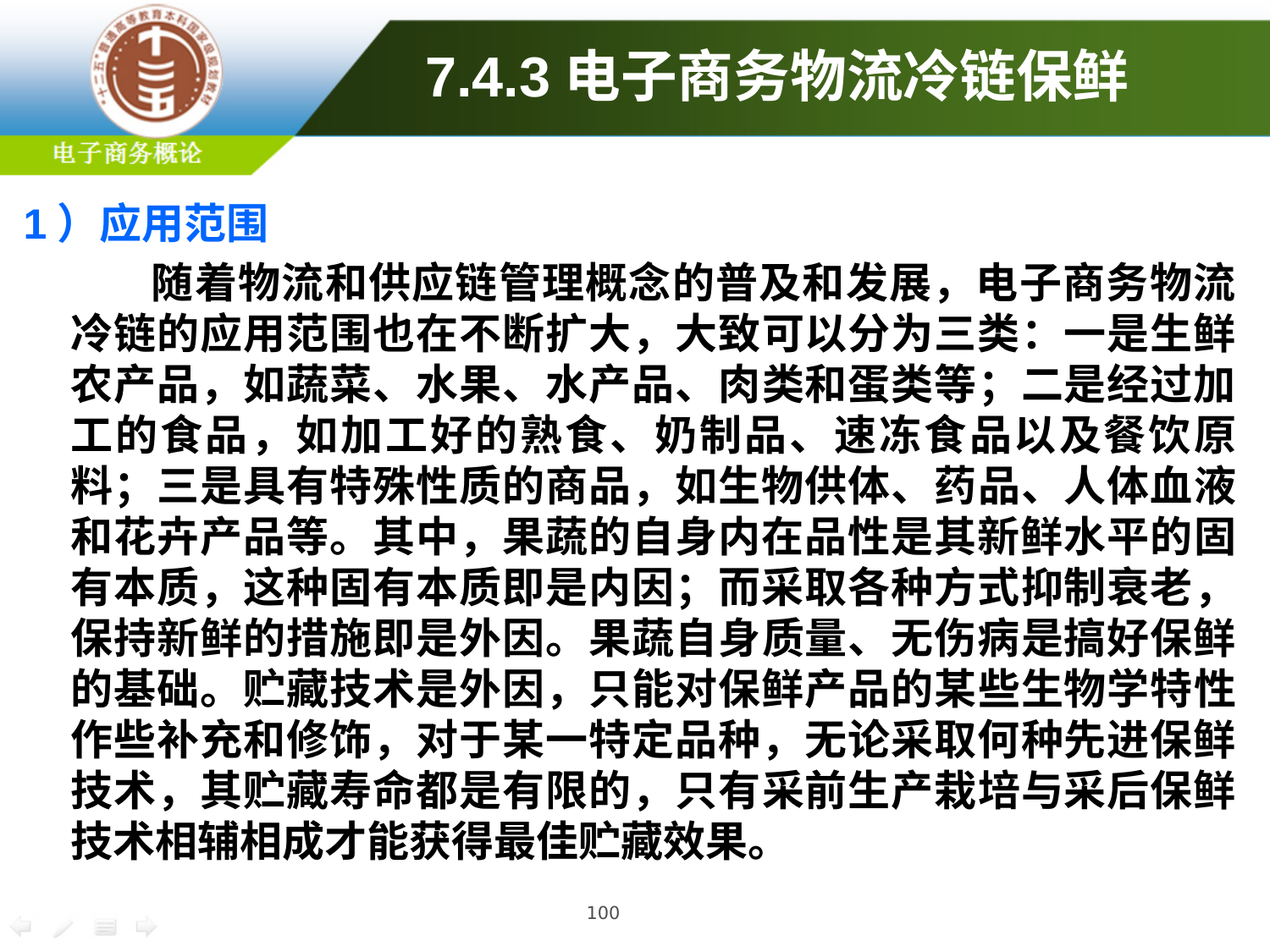

# 7.4.3电子商务物流冷链保鲜
1）应用范围
           随着物流和供应链管理概念的普及和发展，电子商务物流冷链的应用范围也在不断扩大，大致可以分为三类：一是生鲜农产品，如蔬菜、水果、水产品、肉类和蛋类等；二是经过加工的食品，如加工好的熟食、奶制品、速冻食品以及餐饮原料；三是具有特殊性质的商品，如生物供体、药品、人体血液和花卉产品等。其中，果蔬的自身内在品性是其新鲜水平的固有本质，这种固有本质即是内因；而采取各种方式抑制衰老，保持新鲜的措施即是外因。果蔬自身质量、无伤病是搞好保鲜的基础。贮藏技术是外因，只能对保鲜产品的某些生物学特性作些补充和修饰，对于某一特定品种，无论采取何种先进保鲜技术，其贮藏寿命都是有限的，只有采前生产栽培与采后保鲜技术相辅相成才能获得最佳贮藏效果。

100